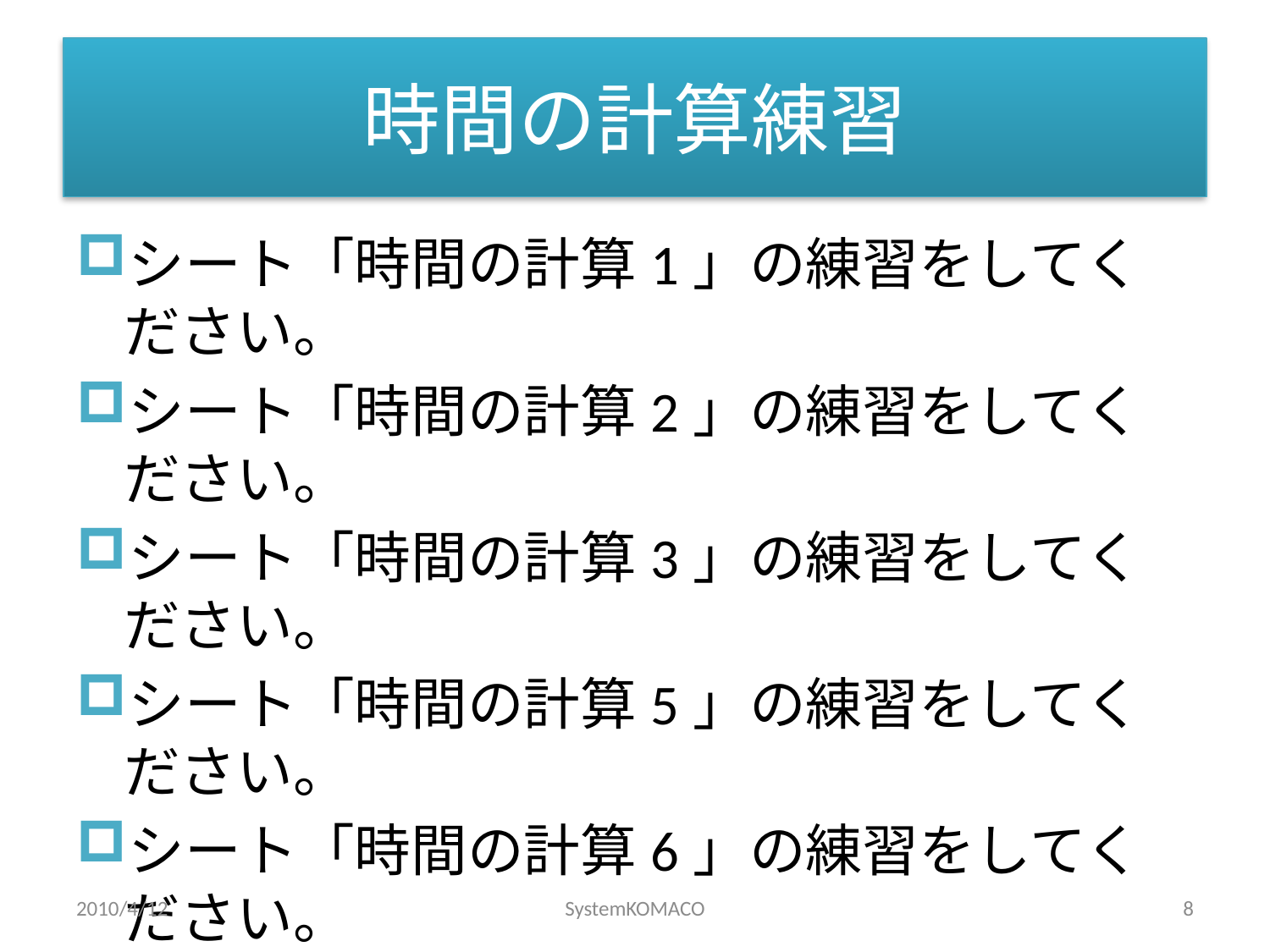

# 時間の計算練習
シート「時間の計算1」の練習をしてください。
シート「時間の計算2」の練習をしてください。
シート「時間の計算3」の練習をしてください。
シート「時間の計算5」の練習をしてください。
シート「時間の計算6」の練習をしてください。
シート「時間の計算7」と「時間の計算8」を開き使い方を見てください。
2010/4/12
SystemKOMACO
8